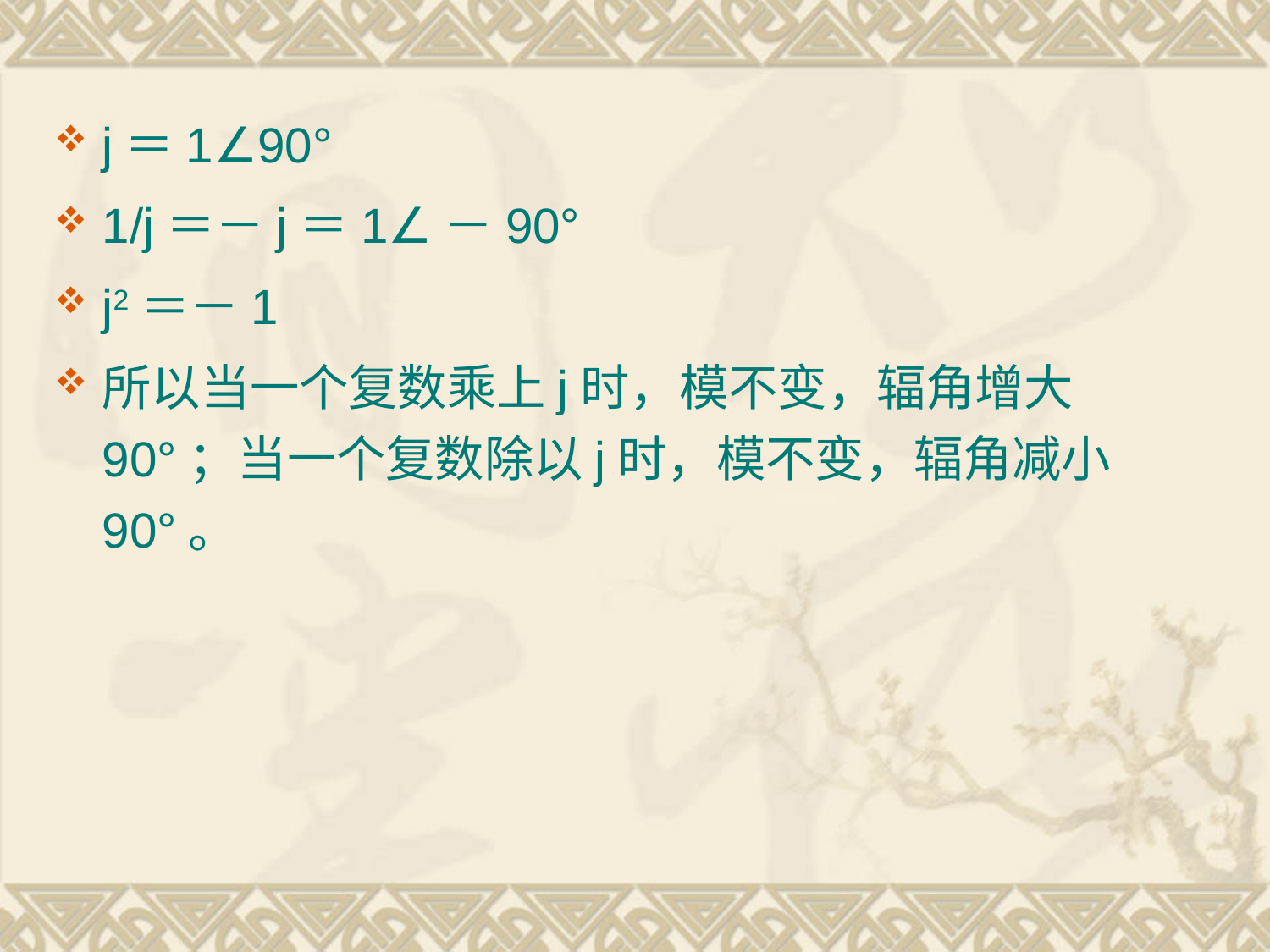

j＝1∠90°
1/j＝－j＝1∠－90°
j2＝－1
所以当一个复数乘上j时，模不变，辐角增大90°；当一个复数除以j时，模不变，辐角减小90°。